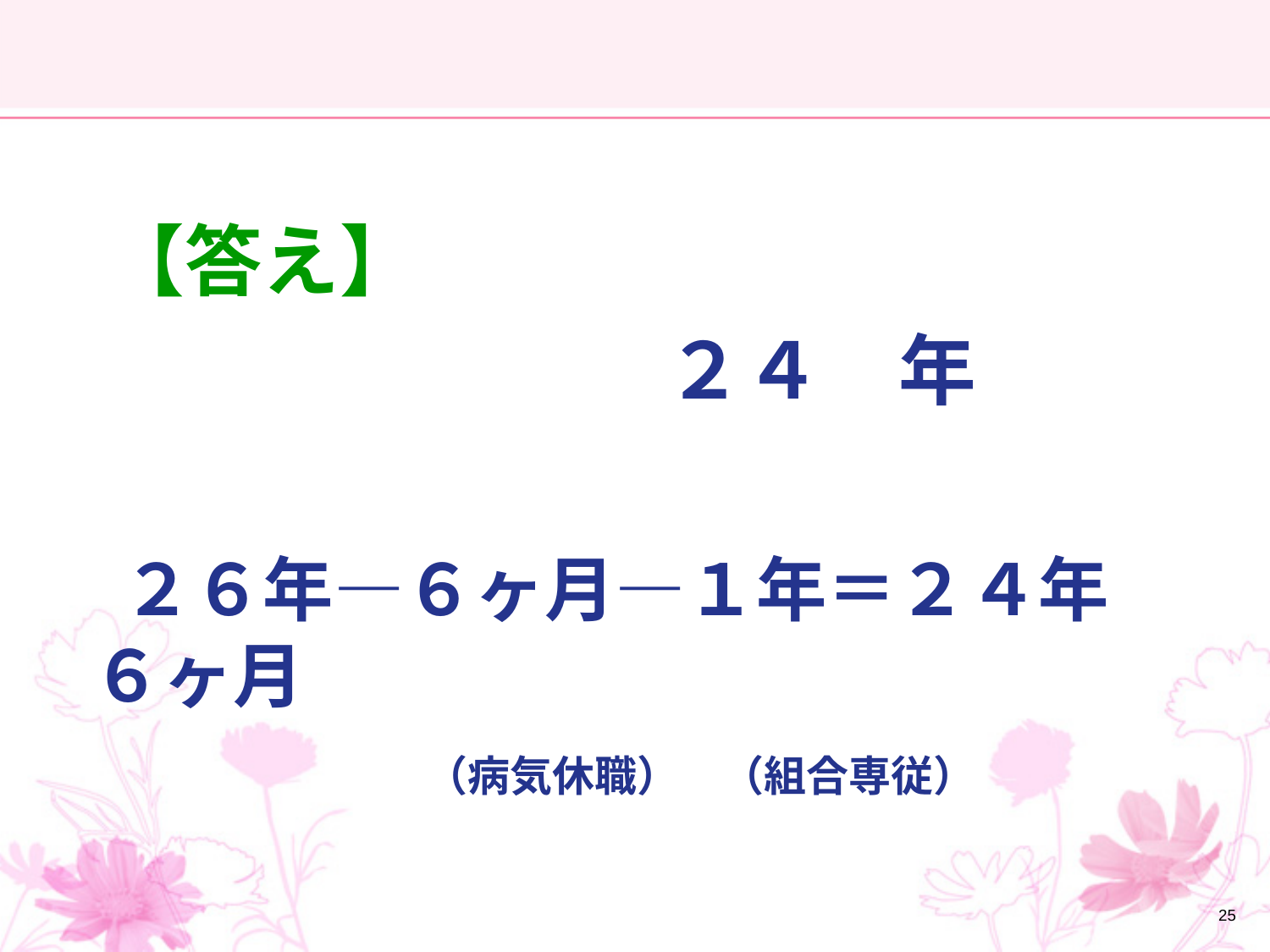

#
　　 【答え】
　　　　　　　　２４　年

　２６年―６ヶ月―１年＝２４年６ヶ月
　　　　　　（病気休職）　（組合専従）
25